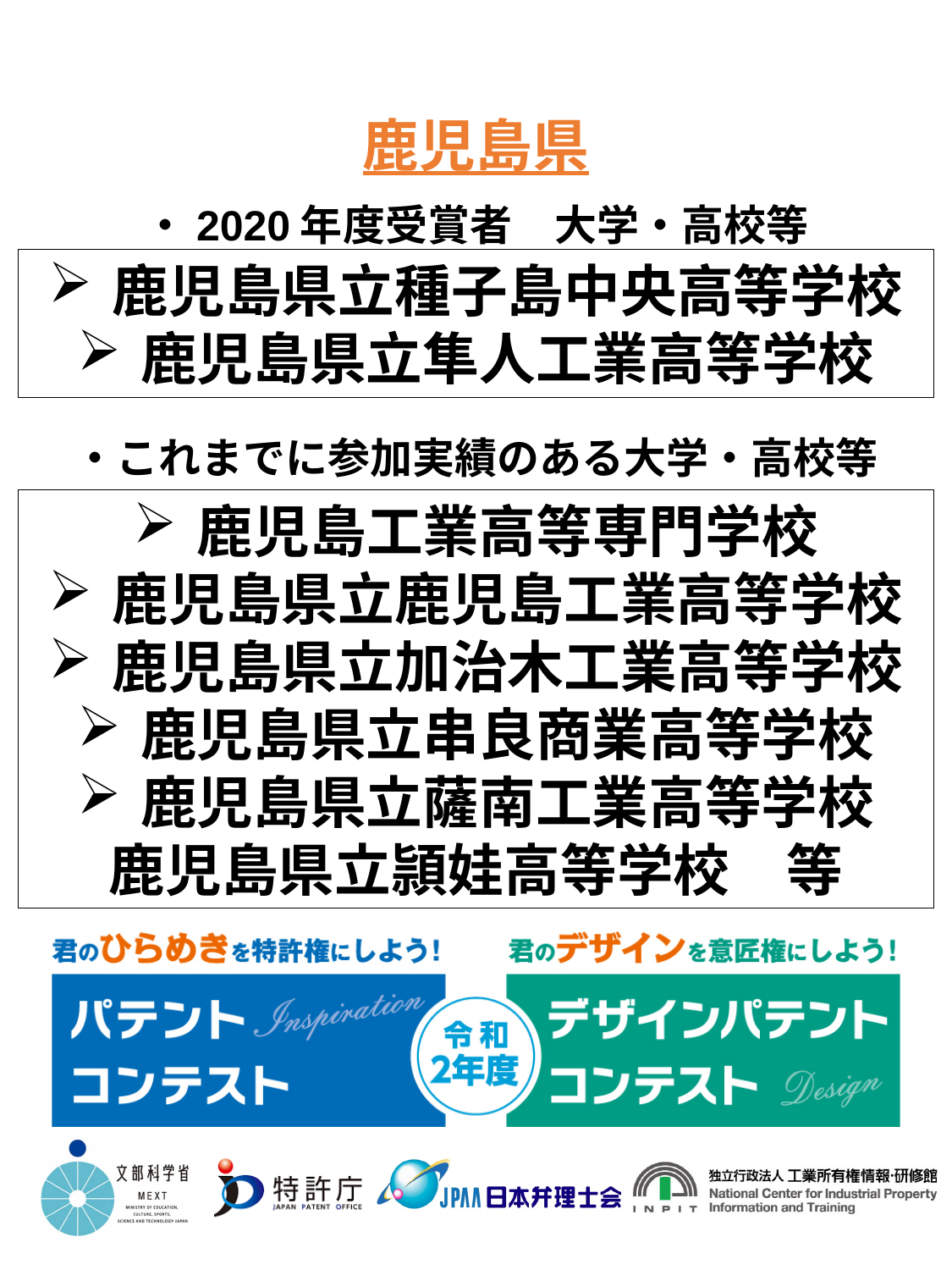

鹿児島県
・2020年度受賞者　大学・高校等
鹿児島県立種子島中央高等学校
鹿児島県立隼人工業高等学校
・これまでに参加実績のある大学・高校等
鹿児島工業高等専門学校
鹿児島県立鹿児島工業高等学校
鹿児島県立加治木工業高等学校
鹿児島県立串良商業高等学校
鹿児島県立薩南工業高等学校
鹿児島県立頴娃高等学校　等